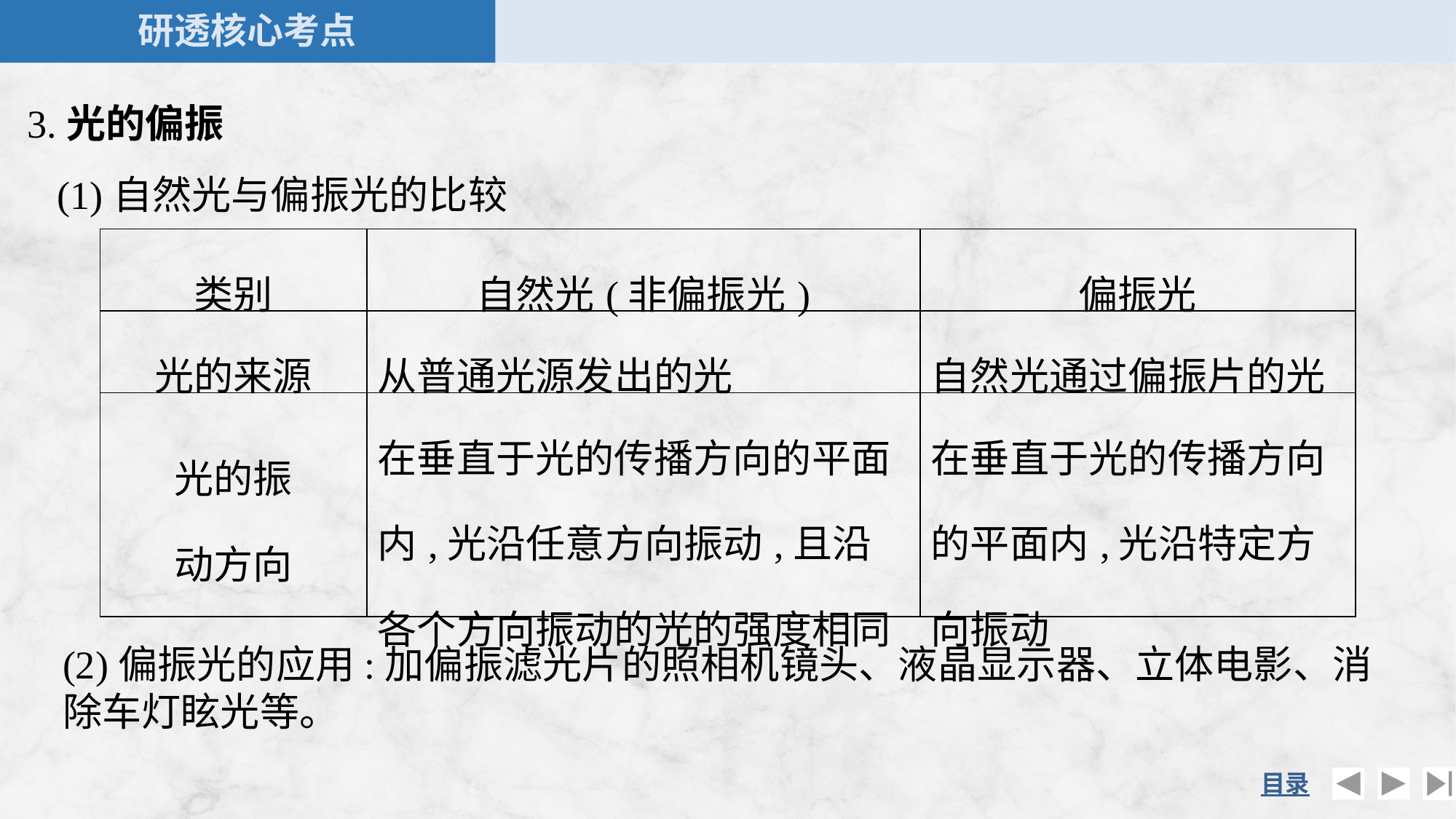

3.光的偏振
	(1)自然光与偏振光的比较
| 类别 | 自然光(非偏振光) | 偏振光 |
| --- | --- | --- |
| 光的来源 | 从普通光源发出的光 | 自然光通过偏振片的光 |
| 光的振 动方向 | 在垂直于光的传播方向的平面内,光沿任意方向振动,且沿各个方向振动的光的强度相同 | 在垂直于光的传播方向的平面内,光沿特定方向振动 |
(2)偏振光的应用:加偏振滤光片的照相机镜头、液晶显示器、立体电影、消除车灯眩光等。